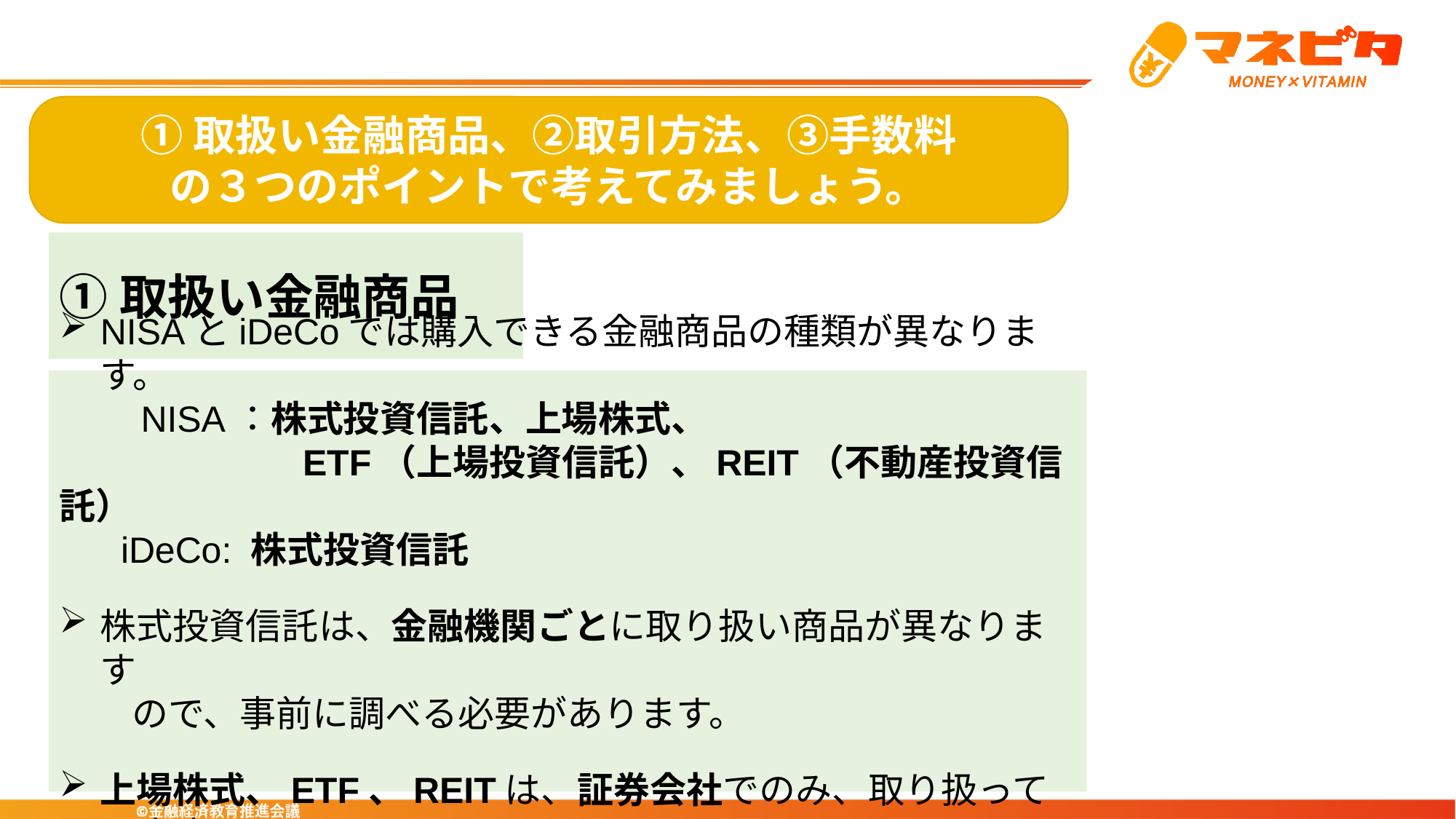

①取扱い金融商品、②取引方法、③手数料
の３つのポイントで考えてみましょう。
①取扱い金融商品
NISAとiDeCoでは購入できる金融商品の種類が異なります。
　　NISA：株式投資信託、上場株式、
　　　　　　  ETF（上場投資信託）、REIT（不動産投資信託）
　  iDeCo: 株式投資信託

株式投資信託は、金融機関ごとに取り扱い商品が異なります
　　ので、事前に調べる必要があります。

上場株式、ETF、REITは、証券会社でのみ、取り扱っています。